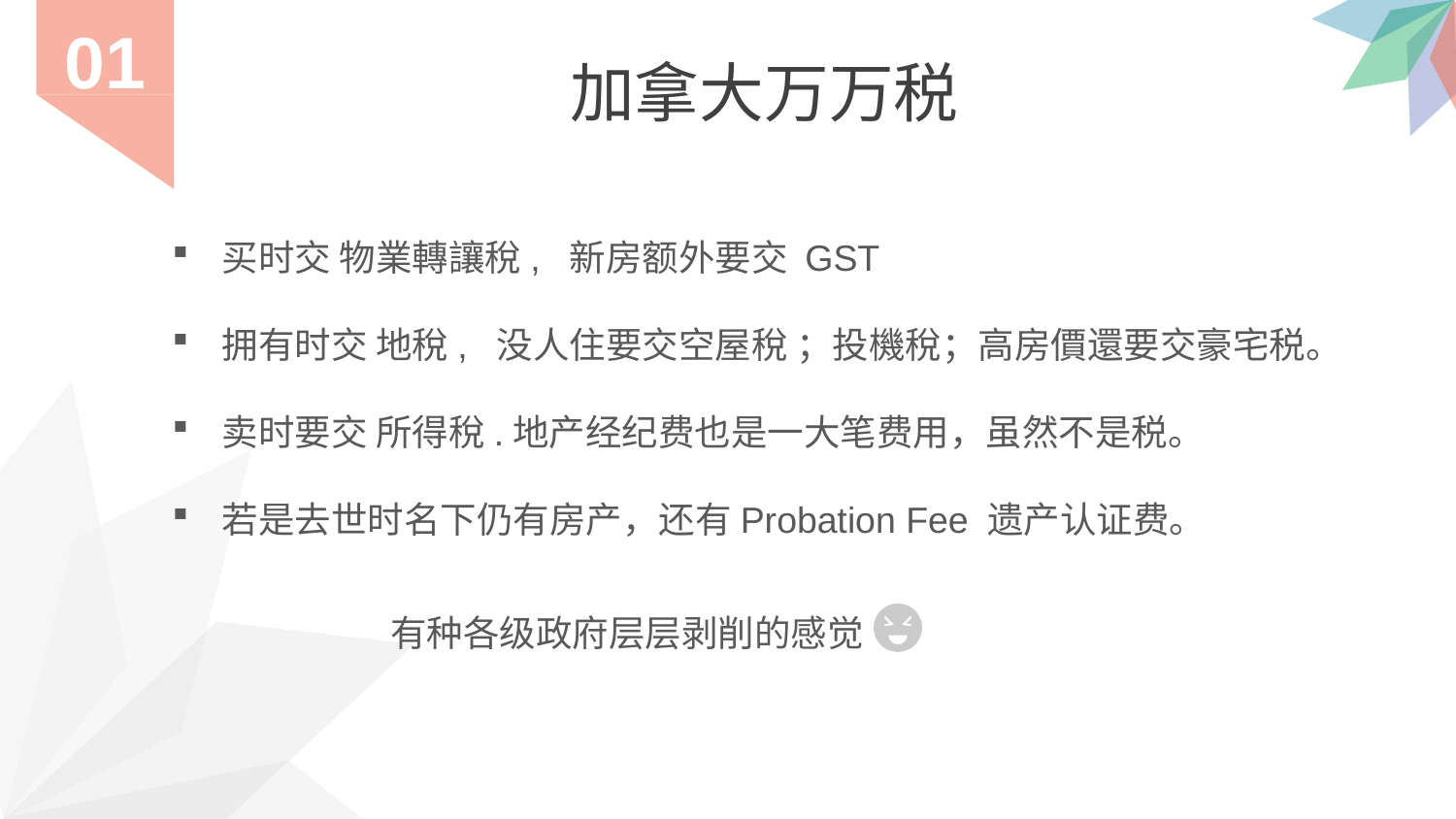

01
加拿大万万税
   买时交 物業轉讓稅,  新房额外要交 GST

   拥有时交 地稅,  没人住要交空屋稅 ；投機稅；高房價還要交豪宅税。

   卖时要交 所得稅.地产经纪费也是一大笔费用，虽然不是税。

   若是去世时名下仍有房产，还有Probation Fee 遗产认证费。

有种各级政府层层剥削的感觉